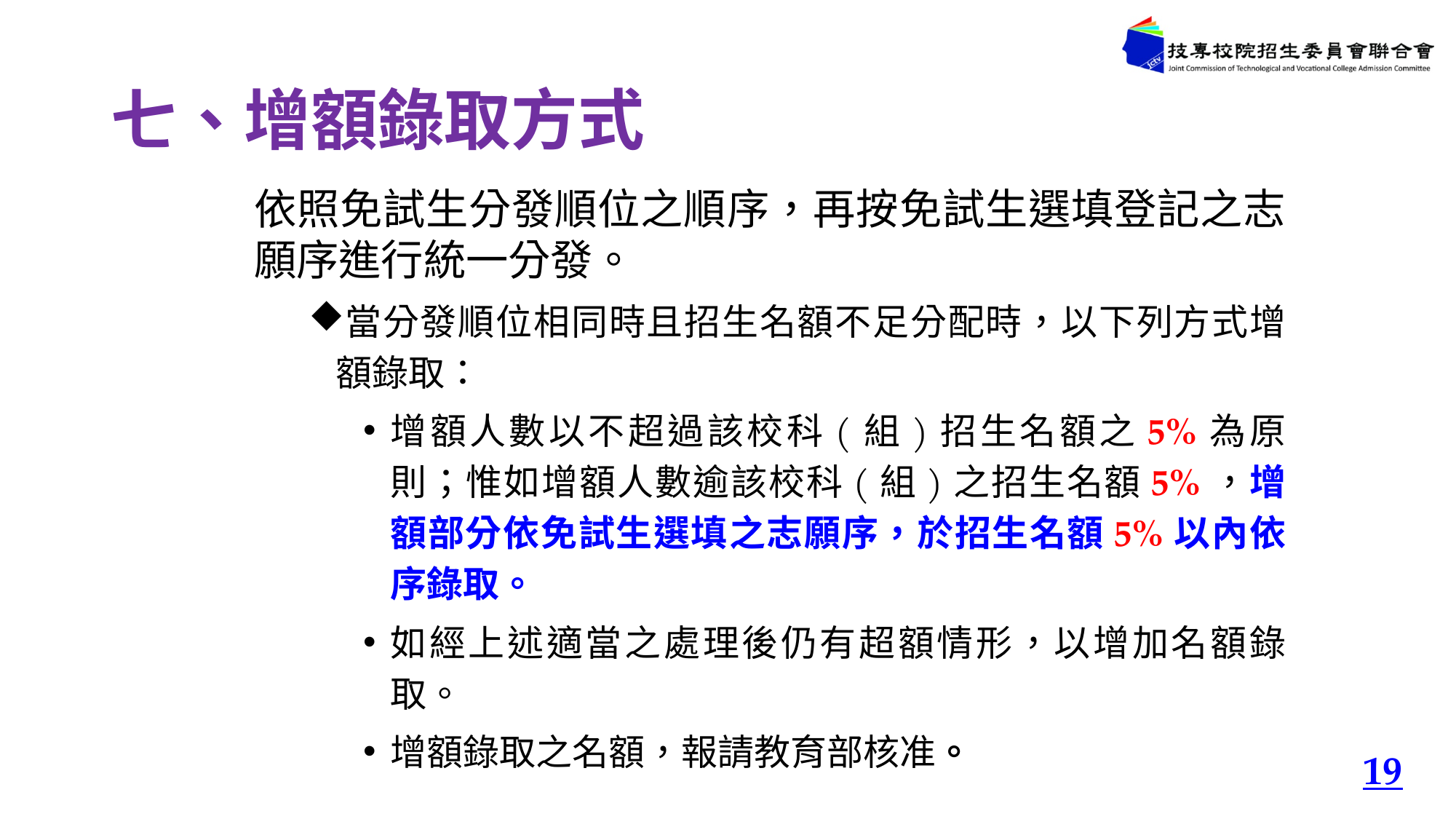

# 七、增額錄取方式
依照免試生分發順位之順序，再按免試生選填登記之志願序進行統一分發。
當分發順位相同時且招生名額不足分配時，以下列方式增額錄取：
增額人數以不超過該校科(組)招生名額之5%為原則；惟如增額人數逾該校科(組)之招生名額5%，增額部分依免試生選填之志願序，於招生名額5%以內依序錄取。
如經上述適當之處理後仍有超額情形，以增加名額錄取。
增額錄取之名額，報請教育部核准。
19